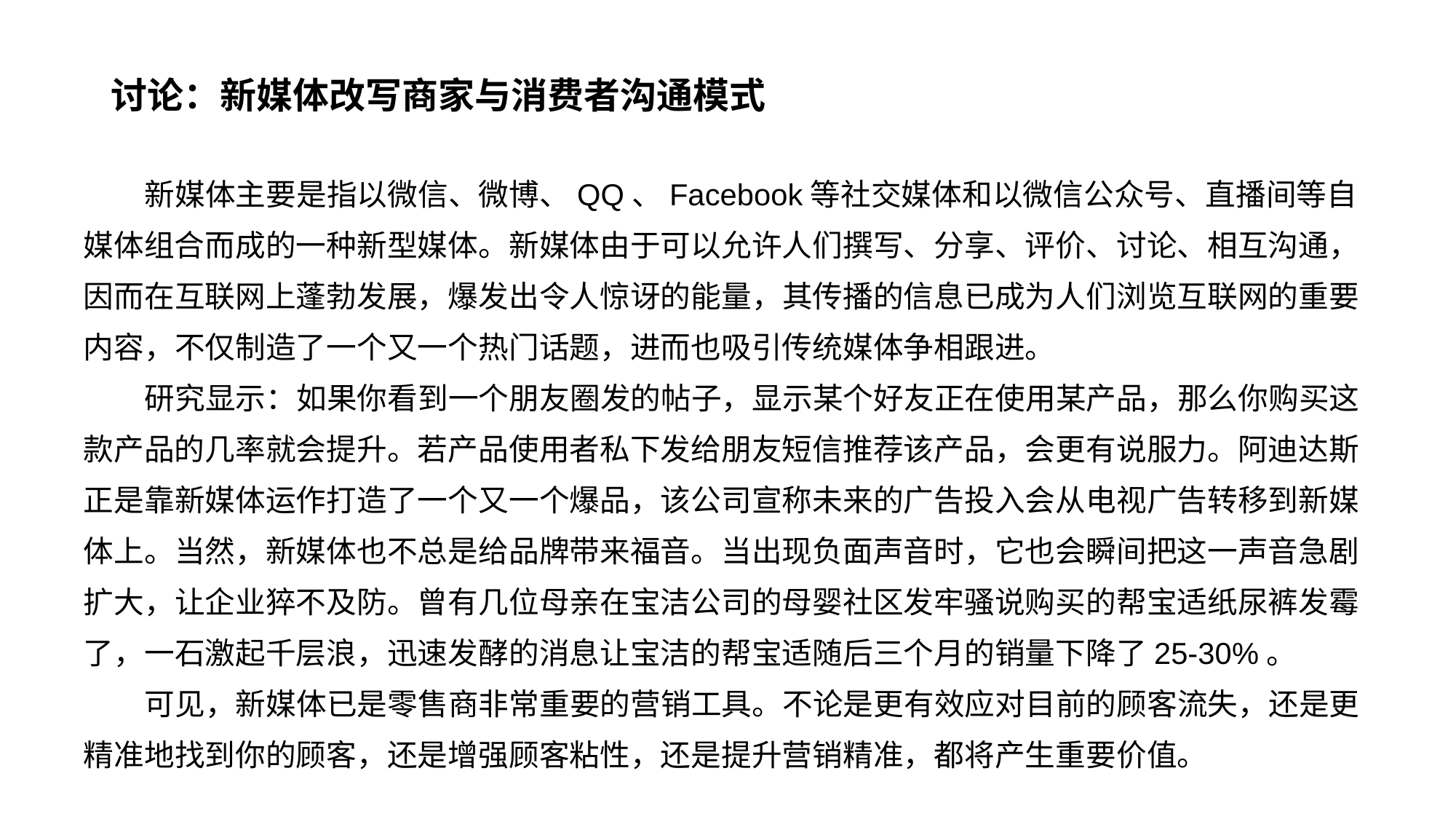

# 讨论：新媒体改写商家与消费者沟通模式
        新媒体主要是指以微信、微博、QQ、Facebook等社交媒体和以微信公众号、直播间等自媒体组合而成的一种新型媒体。新媒体由于可以允许人们撰写、分享、评价、讨论、相互沟通，因而在互联网上蓬勃发展，爆发出令人惊讶的能量，其传播的信息已成为人们浏览互联网的重要内容，不仅制造了一个又一个热门话题，进而也吸引传统媒体争相跟进。
        研究显示：如果你看到一个朋友圈发的帖子，显示某个好友正在使用某产品，那么你购买这款产品的几率就会提升。若产品使用者私下发给朋友短信推荐该产品，会更有说服力。阿迪达斯正是靠新媒体运作打造了一个又一个爆品，该公司宣称未来的广告投入会从电视广告转移到新媒体上。当然，新媒体也不总是给品牌带来福音。当出现负面声音时，它也会瞬间把这一声音急剧扩大，让企业猝不及防。曾有几位母亲在宝洁公司的母婴社区发牢骚说购买的帮宝适纸尿裤发霉了，一石激起千层浪，迅速发酵的消息让宝洁的帮宝适随后三个月的销量下降了25-30%。
        可见，新媒体已是零售商非常重要的营销工具。不论是更有效应对目前的顾客流失，还是更精准地找到你的顾客，还是增强顾客粘性，还是提升营销精准，都将产生重要价值。